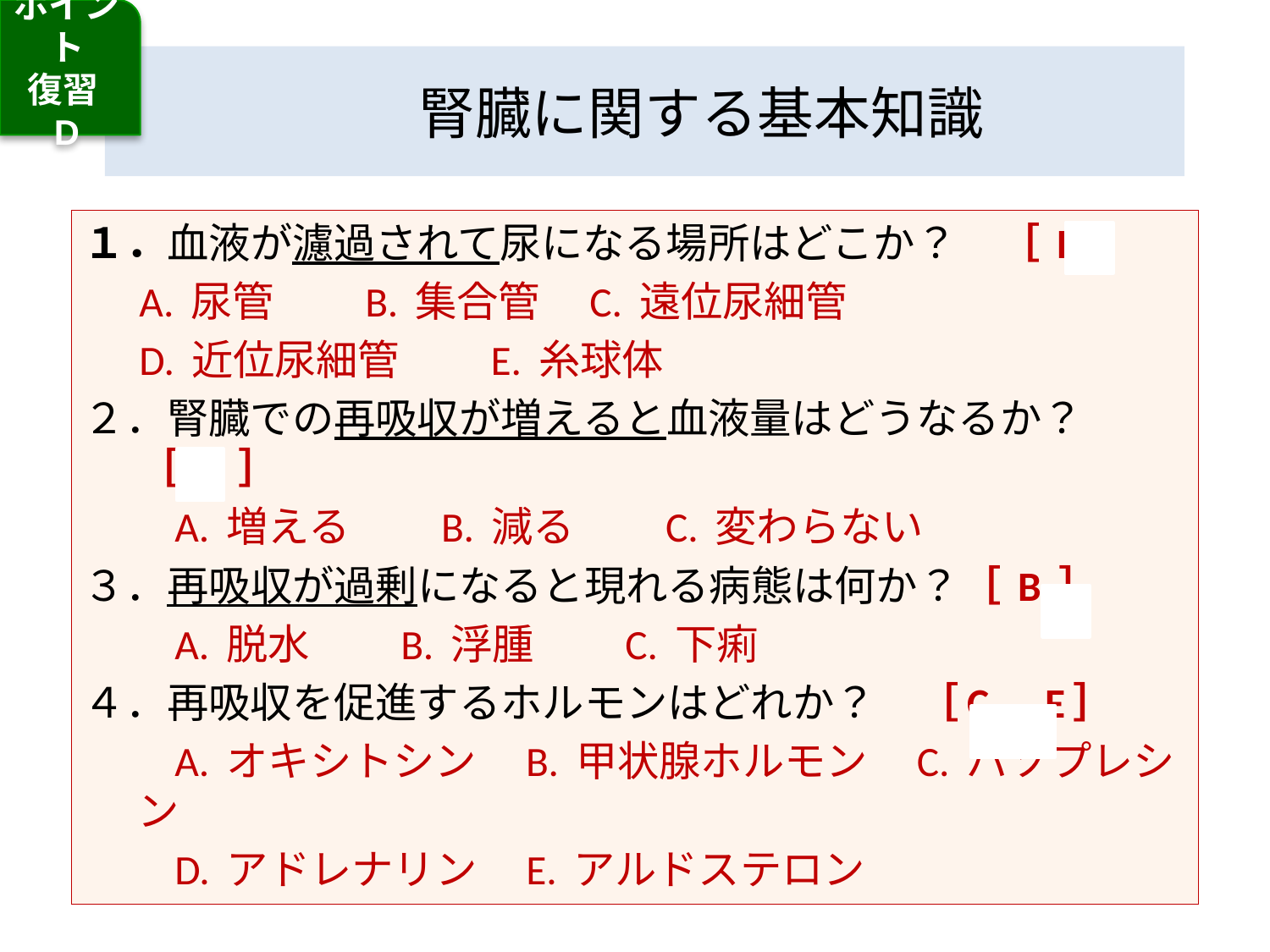

ポイント
復習
D
# 腎臓に関する基本知識
１．血液が濾過されて尿になる場所はどこか？　［ E ］
A. 尿管　　B. 集合管　C. 遠位尿細管
D. 近位尿細管　　E. 糸球体
２．腎臓での再吸収が増えると血液量はどうなるか？［ A ］
　　A. 増える　　B. 減る　　C. 変わらない
３．再吸収が過剰になると現れる病態は何か？［ B ］
　　A. 脱水　　B. 浮腫　　C. 下痢
４．再吸収を促進するホルモンはどれか？　［C　E］
　　A. オキシトシン　B. 甲状腺ホルモン　C. バソプレシン
　　D. アドレナリン　E. アルドステロン